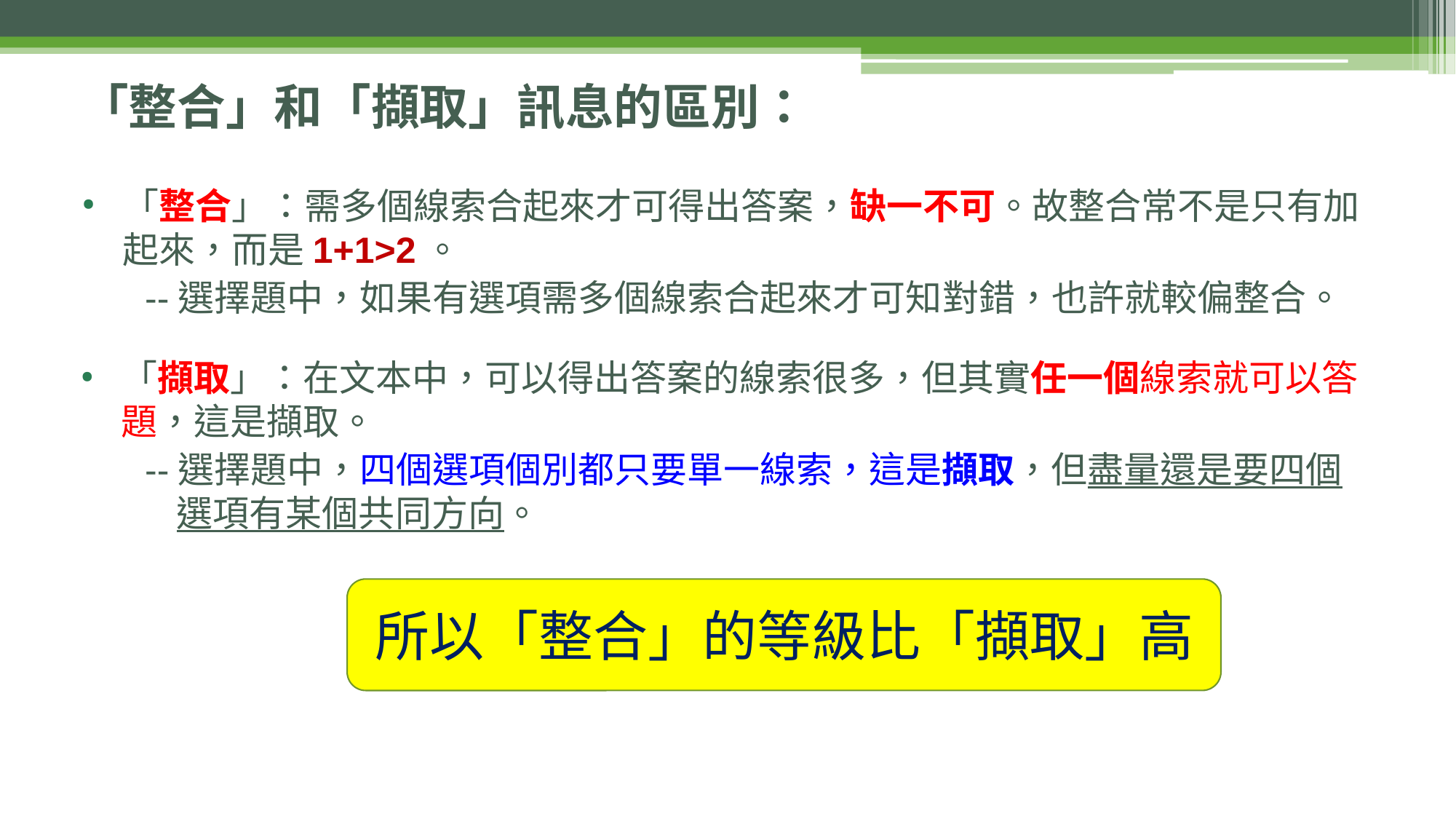

# 「整合」和「擷取」訊息的區別：
「整合」：需多個線索合起來才可得出答案，缺一不可。故整合常不是只有加起來，而是1+1>2。
--選擇題中，如果有選項需多個線索合起來才可知對錯，也許就較偏整合。
「擷取」：在文本中，可以得出答案的線索很多，但其實任一個線索就可以答題，這是擷取。
--選擇題中，四個選項個別都只要單一線索，這是擷取，但盡量還是要四個選項有某個共同方向。

所以「整合」的等級比「擷取」高